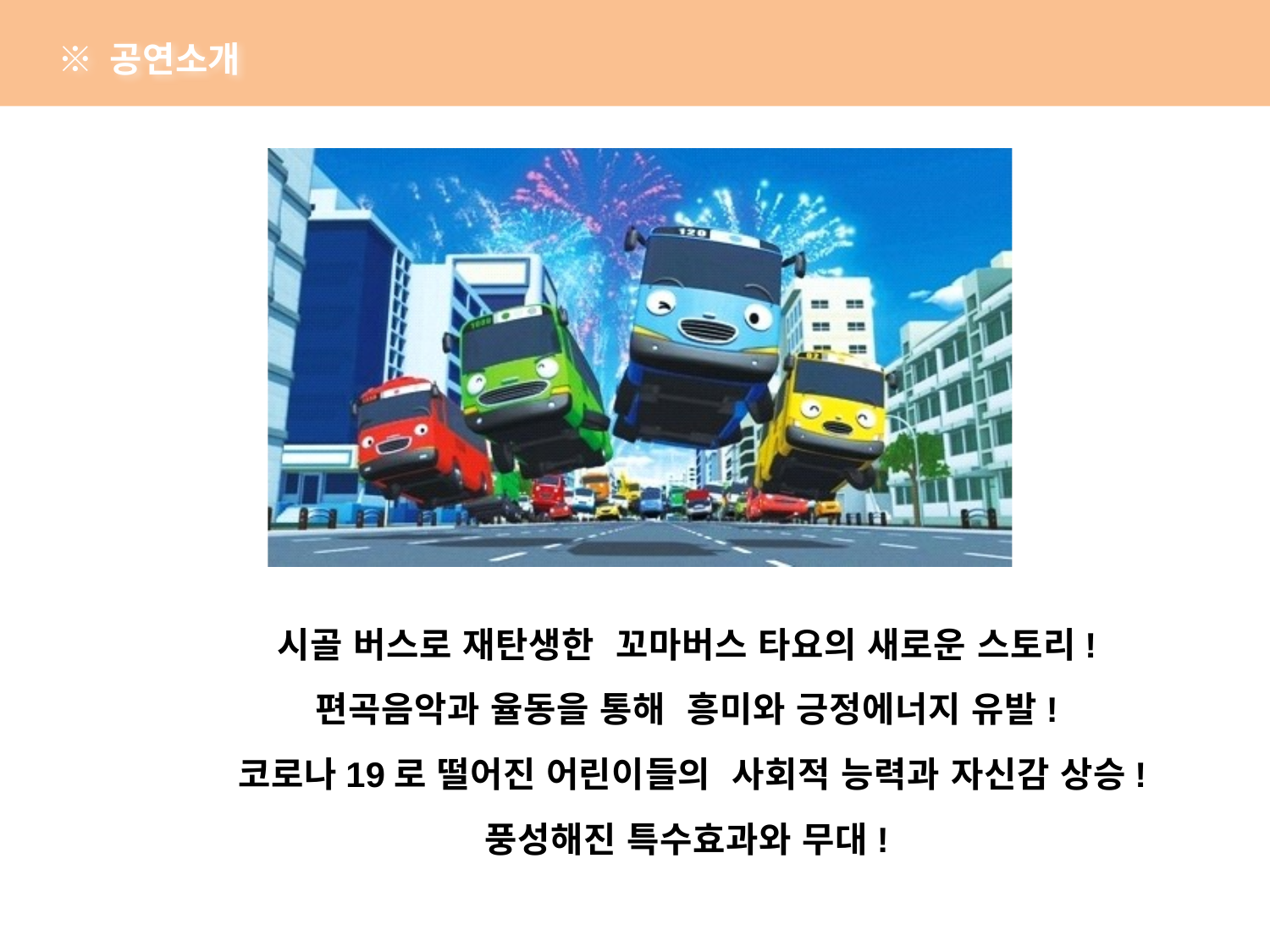

※ 공연소개

시골 버스로 재탄생한  꼬마버스 타요의 새로운 스토리!
편곡음악과 율동을 통해  흥미와 긍정에너지 유발!
코로나19로 떨어진 어린이들의  사회적 능력과 자신감 상승!
풍성해진 특수효과와 무대!